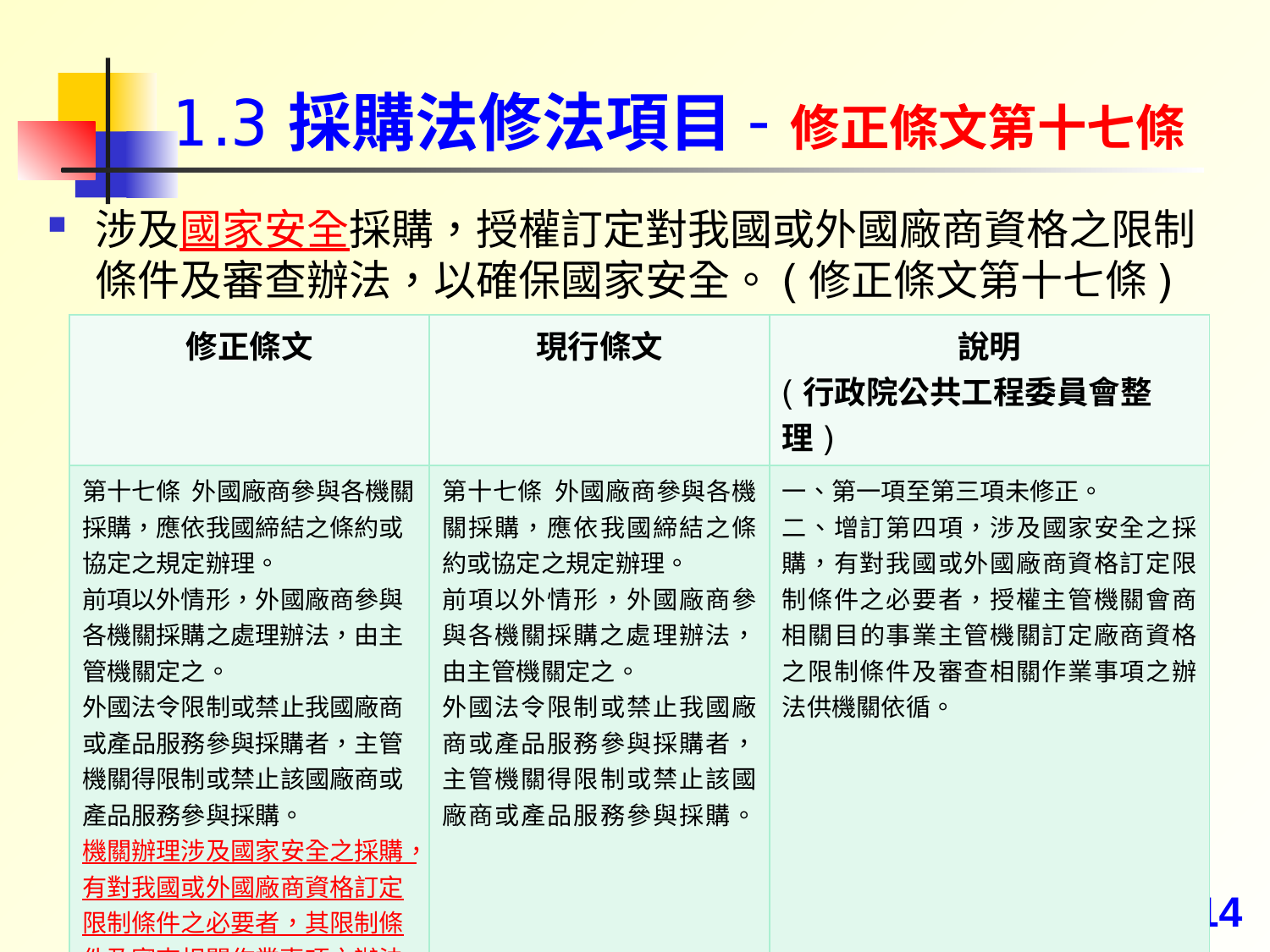

# 1.3採購法修法項目-修正條文第十七條
涉及國家安全採購，授權訂定對我國或外國廠商資格之限制條件及審查辦法，以確保國家安全。(修正條文第十七條)
| 修正條文 | 現行條文 | 說明 (行政院公共工程委員會整理) |
| --- | --- | --- |
| 第十七條 外國廠商參與各機關採購，應依我國締結之條約或協定之規定辦理。 前項以外情形，外國廠商參與各機關採購之處理辦法，由主管機關定之。 外國法令限制或禁止我國廠商或產品服務參與採購者，主管機關得限制或禁止該國廠商或產品服務參與採購。 機關辦理涉及國家安全之採購，有對我國或外國廠商資格訂定限制條件之必要者，其限制條件及審查相關作業事項之辦法，由主管機關會商相關目的事業主管機關定之。 | 第十七條 外國廠商參與各機關採購，應依我國締結之條約或協定之規定辦理。 前項以外情形，外國廠商參與各機關採購之處理辦法，由主管機關定之。 外國法令限制或禁止我國廠商或產品服務參與採購者，主管機關得限制或禁止該國廠商或產品服務參與採購。 | 一、第一項至第三項未修正。 二、增訂第四項，涉及國家安全之採購，有對我國或外國廠商資格訂定限制條件之必要者，授權主管機關會商相關目的事業主管機關訂定廠商資格之限制條件及審查相關作業事項之辦法供機關依循。 |
14